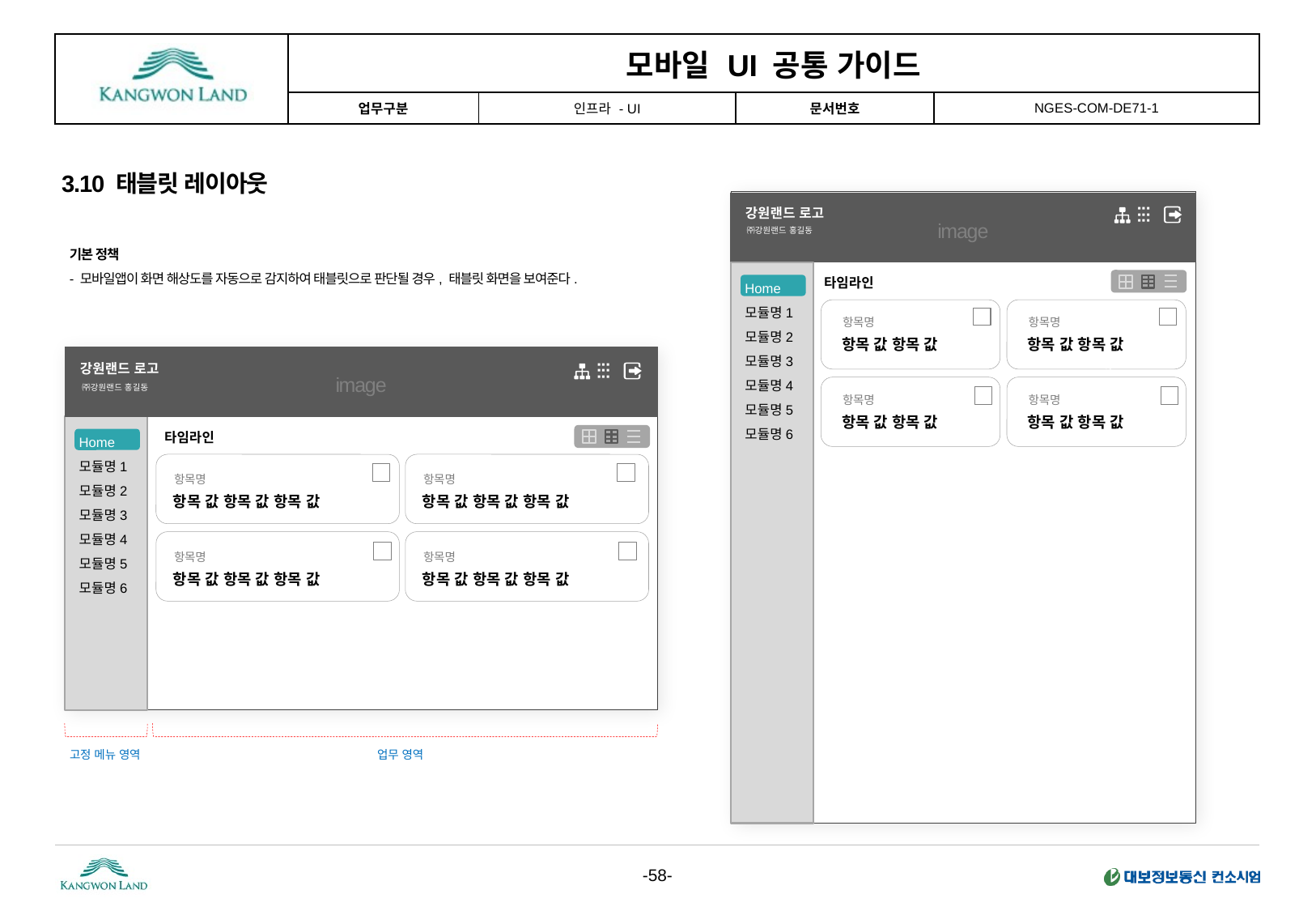

3.10 태블릿 레이아웃

image
강원랜드 로고
■ ■ ■
■ ■ ■
■ ■ ■

㈜강원랜드 홍길동

기본 정책
- 모바일앱이 화면 해상도를 자동으로 감지하여 태블릿으로 판단될 경우, 태블릿 화면을 보여준다.

Home
모듈명1
모듈명2
모듈명3
모듈명4
모듈명5
모듈명6

타임라인

항목명
항목명
항목 값 항목 값
항목 값 항목 값
image
강원랜드 로고
■ ■ ■
■ ■ ■
■ ■ ■

12 : 30
㈜강원랜드 홍길동

항목명
항목명

항목 값 항목 값
항목 값 항목 값

Home
모듈명1
모듈명2
모듈명3
모듈명4
모듈명5
모듈명6

타임라인

항목명
항목명
항목 값 항목 값 항목 값
항목 값 항목 값 항목 값

항목명
항목명
항목 값 항목 값 항목 값
항목 값 항목 값 항목 값

고정 메뉴 영역
업무 영역